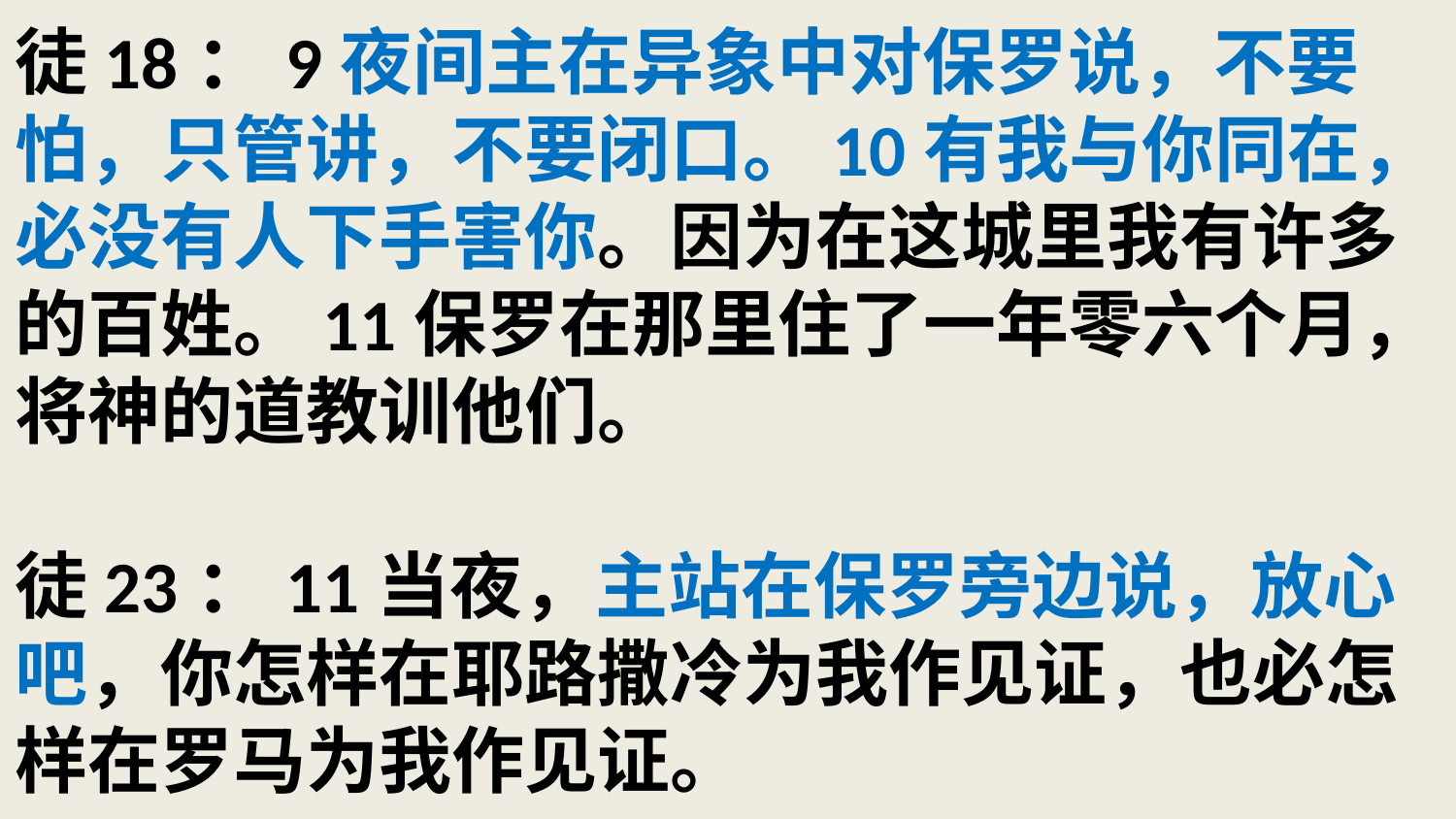

# 徒18：9夜间主在异象中对保罗说，不要怕，只管讲，不要闭口。10有我与你同在，必没有人下手害你。因为在这城里我有许多的百姓。11保罗在那里住了一年零六个月，将神的道教训他们。 徒23：11当夜，主站在保罗旁边说，放心吧，你怎样在耶路撒冷为我作见证，也必怎样在罗马为我作见证。